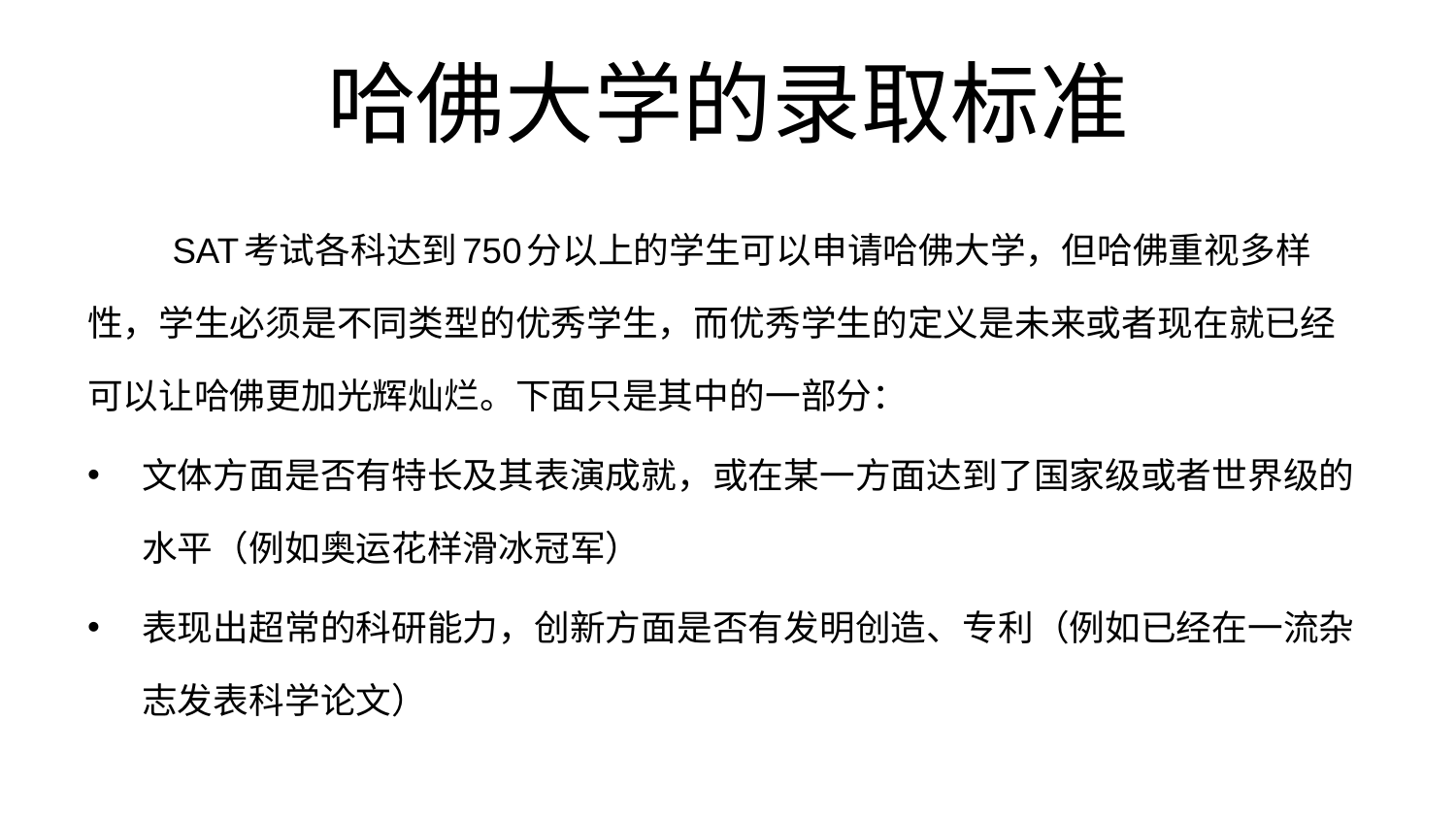

# 哈佛大学的录取标准
SAT考试各科达到750分以上的学生可以申请哈佛大学，但哈佛重视多样性，学生必须是不同类型的优秀学生，而优秀学生的定义是未来或者现在就已经可以让哈佛更加光辉灿烂。下面只是其中的一部分：
文体方面是否有特长及其表演成就，或在某一方面达到了国家级或者世界级的水平（例如奥运花样滑冰冠军）
表现出超常的科研能力，创新方面是否有发明创造、专利（例如已经在一流杂志发表科学论文）